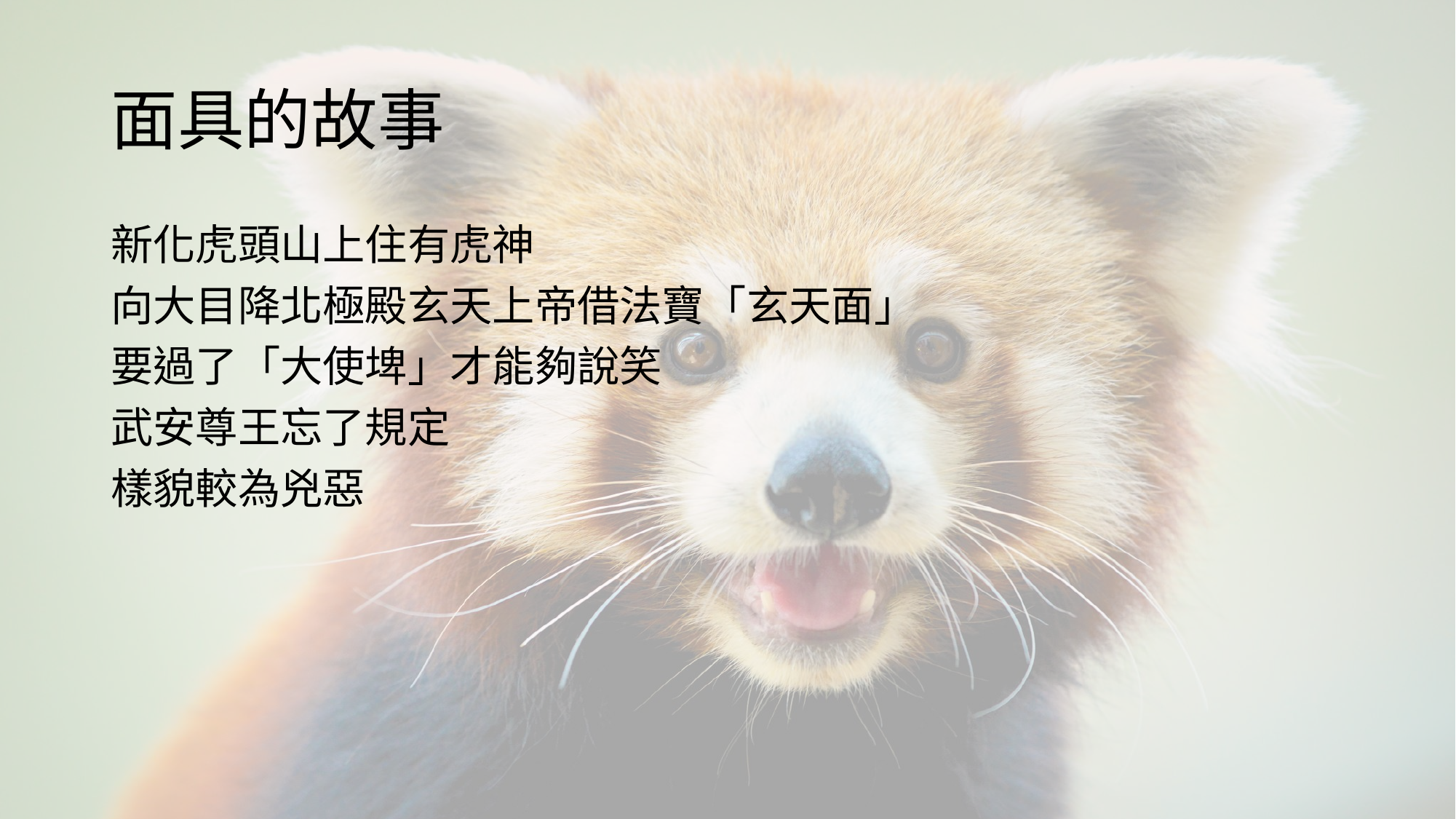

# 面具的故事
新化虎頭山上住有虎神
向大目降北極殿玄天上帝借法寶「玄天面」
要過了「大使埤」才能夠說笑
武安尊王忘了規定
樣貌較為兇惡